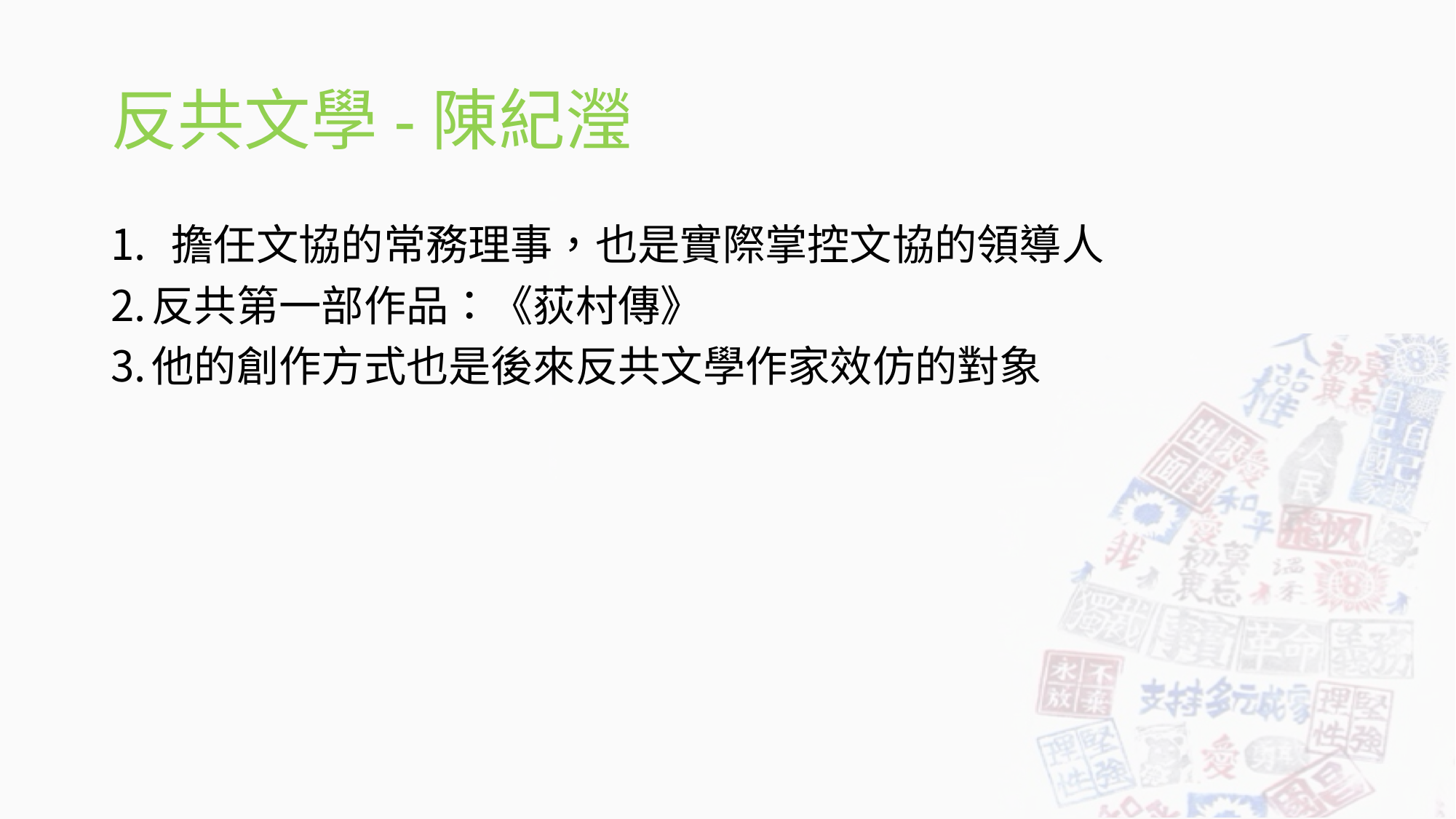

# 反共文學-陳紀瀅
 擔任文協的常務理事，也是實際掌控文協的領導人
反共第一部作品：《荻村傳》
他的創作方式也是後來反共文學作家效仿的對象